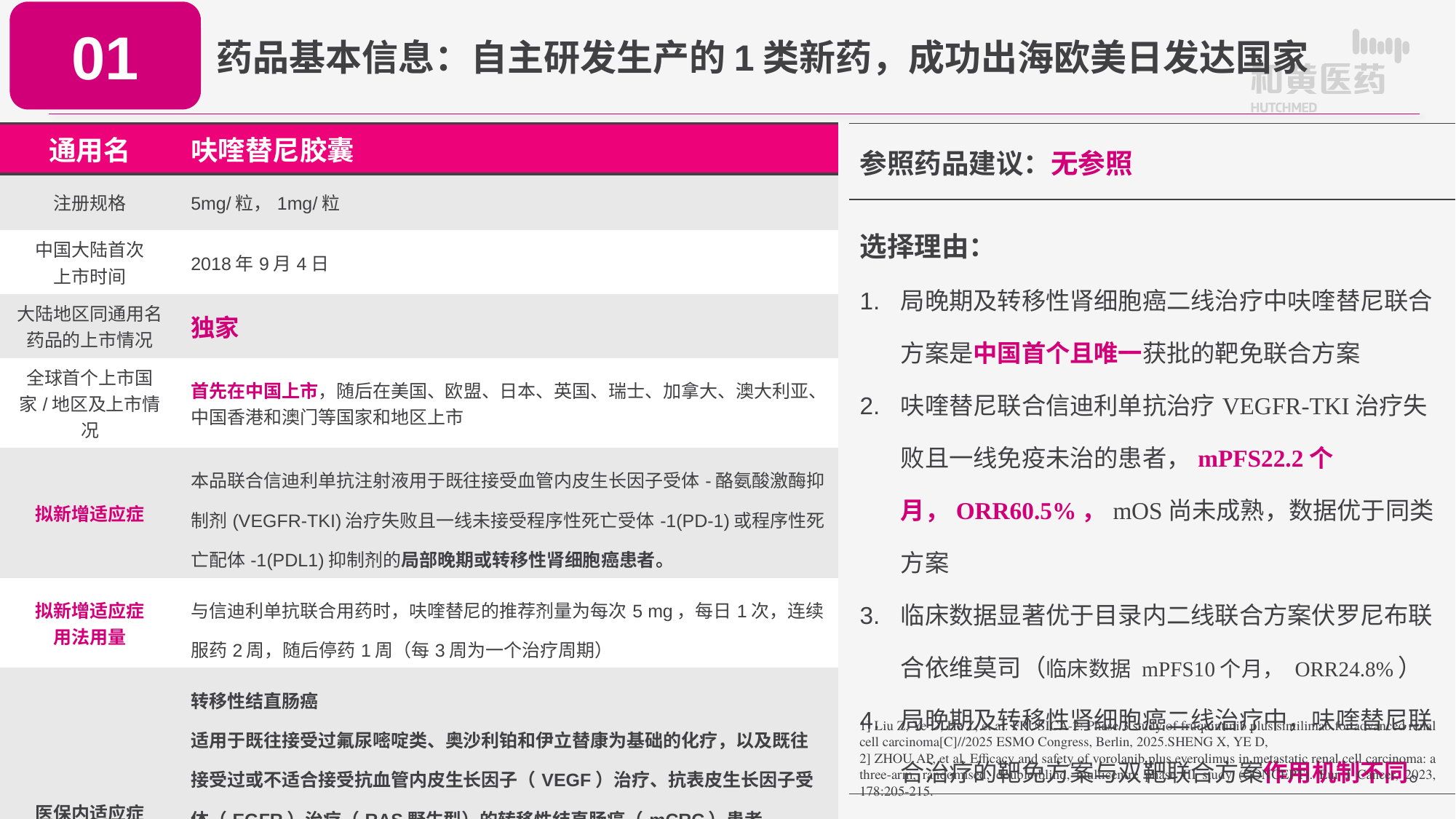

01
药品基本信息：自主研发生产的1类新药，成功出海欧美日发达国家
| 通用名 | 呋喹替尼胶囊 |
| --- | --- |
| 注册规格 | 5mg/粒，1mg/粒 |
| 中国大陆首次 上市时间 | 2018年9月4日 |
| 大陆地区同通用名药品的上市情况 | 独家 |
| 全球首个上市国家/地区及上市情况 | 首先在中国上市，随后在美国、欧盟、日本、英国、瑞士、加拿大、澳大利亚、中国香港和澳门等国家和地区上市 |
| 拟新增适应症 | 本品联合信迪利单抗注射液用于既往接受血管内皮生长因子受体-酪氨酸激酶抑制剂(VEGFR-TKI)治疗失败且一线未接受程序性死亡受体-1(PD-1)或程序性死亡配体-1(PDL1)抑制剂的局部晚期或转移性肾细胞癌患者。 |
| 拟新增适应症 用法用量 | 与信迪利单抗联合用药时，呋喹替尼的推荐剂量为每次5 mg，每日1次，连续服药2周，随后停药1周（每3周为一个治疗周期） |
| 医保内适应症 | 转移性结直肠癌 适用于既往接受过氟尿嘧啶类、奥沙利铂和伊立替康为基础的化疗，以及既往接受过或不适合接受抗血管内皮生长因子（VEGF）治疗、抗表皮生长因子受体（EGFR）治疗（RAS野生型）的转移性结直肠癌（mCRC）患者。 子宫内膜癌 联合信迪利单抗注射液用于既往系统性抗肿瘤治疗后失败且不适合进行根治性手术治疗或根治性放疗的晚期错配修复完整（pMMR）子宫内膜癌患者。 |
| 参照药品建议：无参照 |
| --- |
| 选择理由： 局晚期及转移性肾细胞癌二线治疗中呋喹替尼联合方案是中国首个且唯一获批的靶免联合方案 呋喹替尼联合信迪利单抗治疗VEGFR-TKI治疗失败且一线免疫未治的患者，mPFS22.2个月，ORR60.5%，mOS尚未成熟，数据优于同类方案 临床数据显著优于目录内二线联合方案伏罗尼布联合依维莫司（临床数据 mPFS10个月， ORR24.8%） 局晚期及转移性肾细胞癌二线治疗中，呋喹替尼联合治疗的靶免方案与双靶联合方案作用机制不同。 |
1] Liu Z, Ye D, He Z, et al. FRUSICA-2: Phase 3 study of fruquintinib plus sintilimab for advanced renal cell carcinoma[C]//2025 ESMO Congress, Berlin, 2025.SHENG X, YE D,
2] ZHOU AP, et al. Efficacy and safety of vorolanib plus everolimus in metastatic renal cell carcinoma: a three-arm, randomised, double-blind, multicentre phase III study (CONCEPT). Eur J Cancer, 2023, 178:205-215.